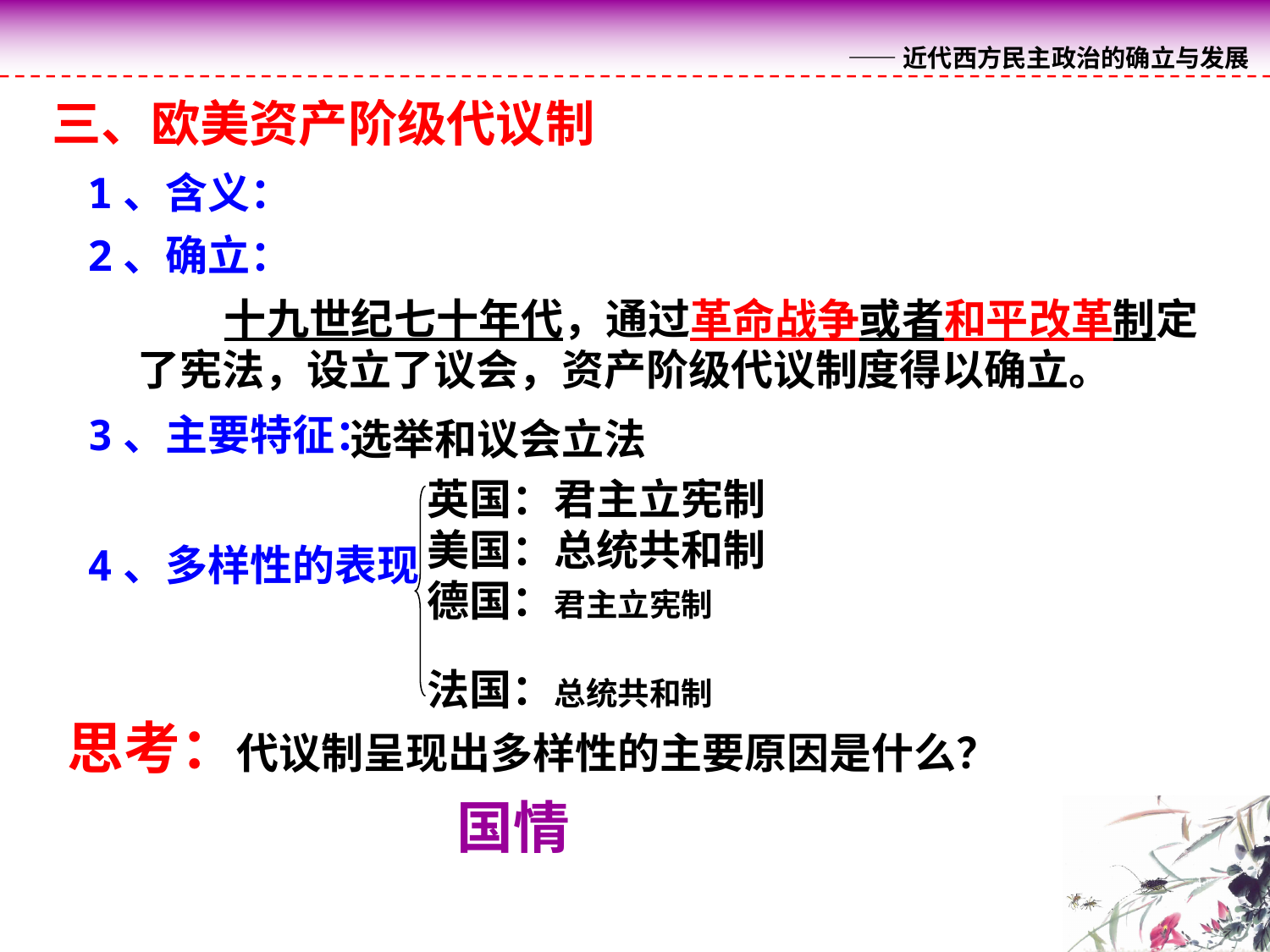

三、欧美资产阶级代议制
1、含义：
2、确立：
        十九世纪七十年代，通过革命战争或者和平改革制定了宪法，设立了议会，资产阶级代议制度得以确立。
3、主要特征：
选举和议会立法
英国：君主立宪制
美国：总统共和制
德国：君主立宪制

法国：总统共和制

4、多样性的表现
思考：代议制呈现出多样性的主要原因是什么？

国情